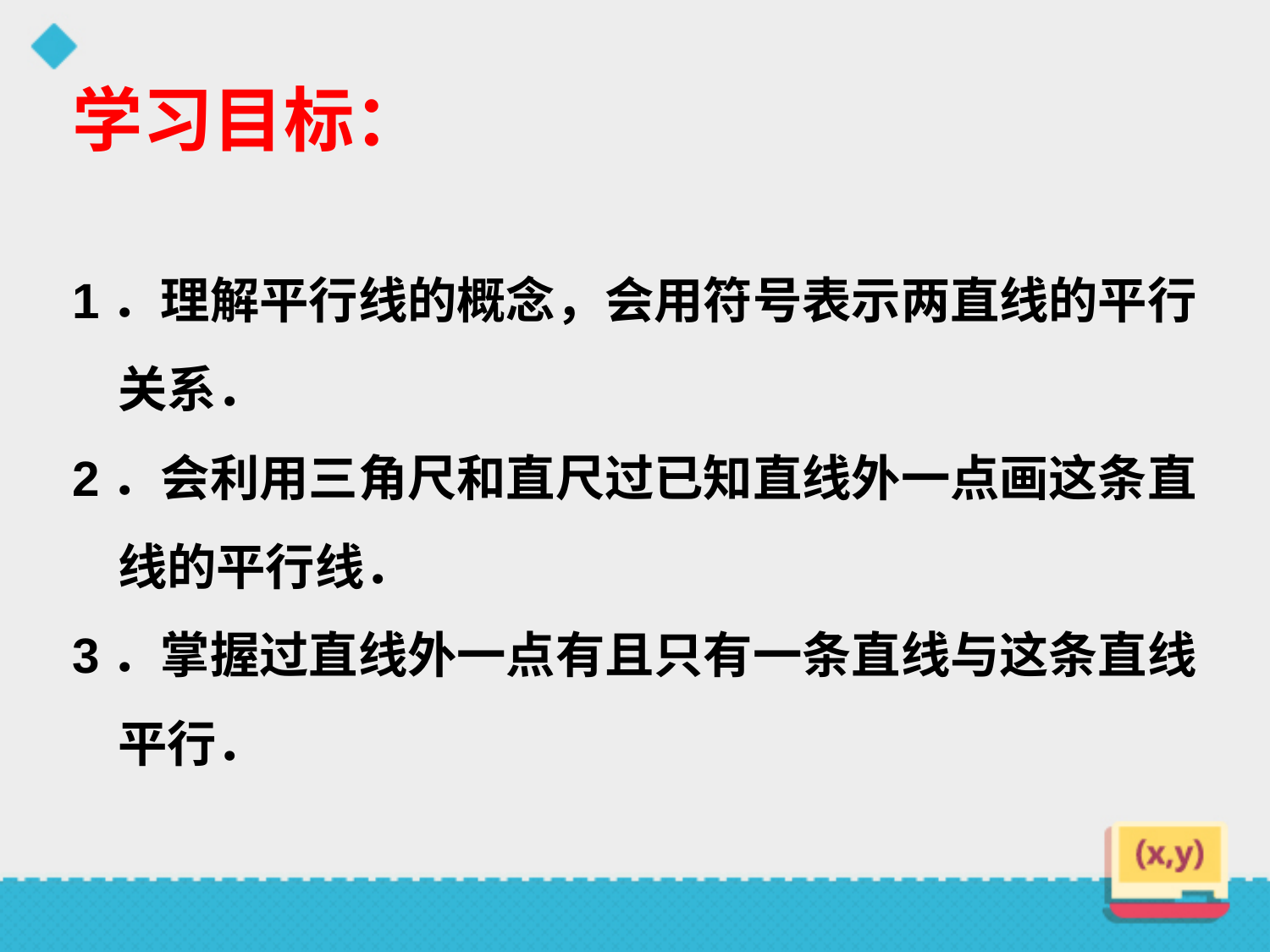

学习目标：

1．理解平行线的概念，会用符号表示两直线的平行
   关系．
2．会利用三角尺和直尺过已知直线外一点画这条直
   线的平行线．
3．掌握过直线外一点有且只有一条直线与这条直线
   平行．